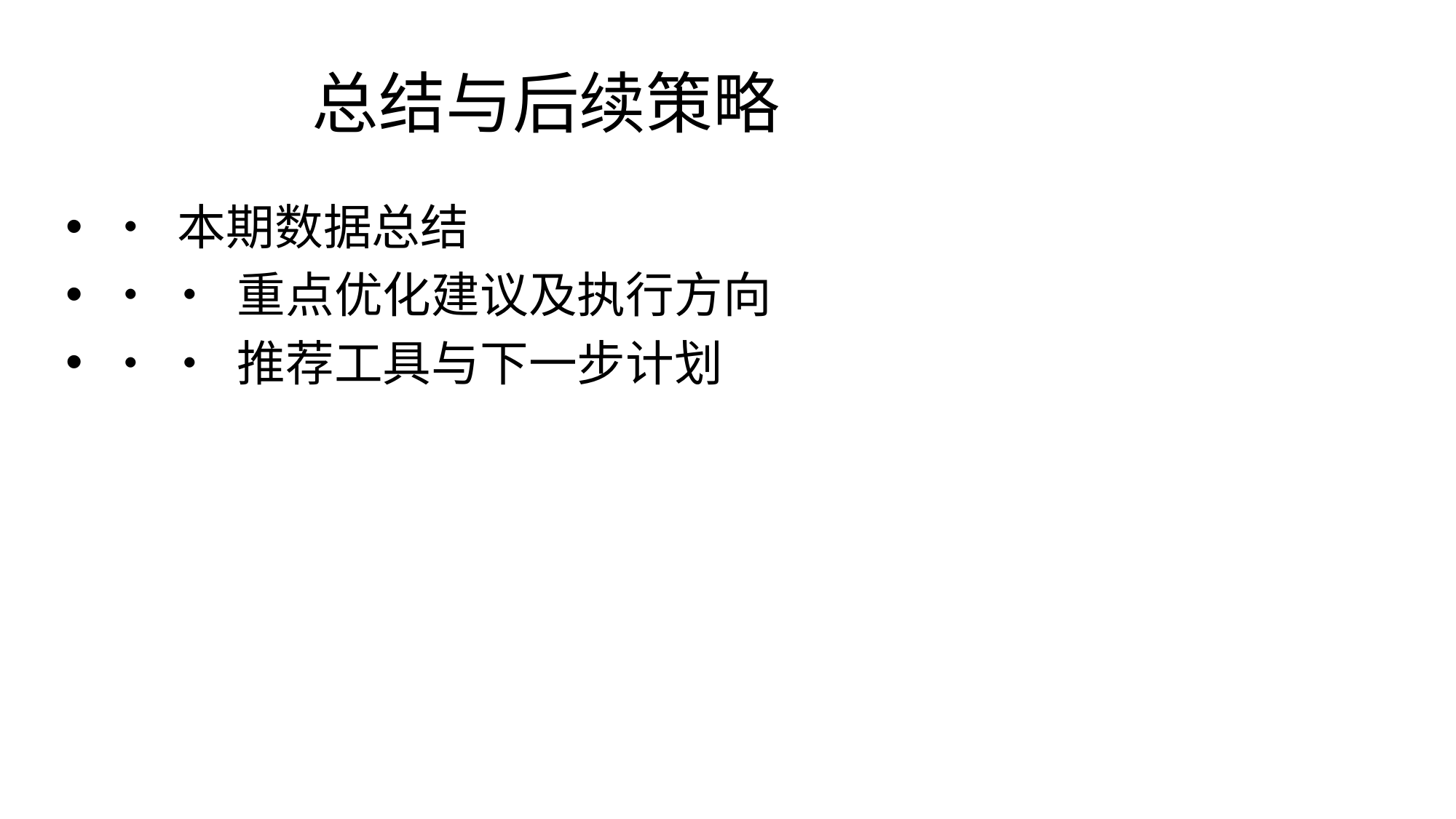

# 总结与后续策略
• 本期数据总结
• • 重点优化建议及执行方向
• • 推荐工具与下一步计划